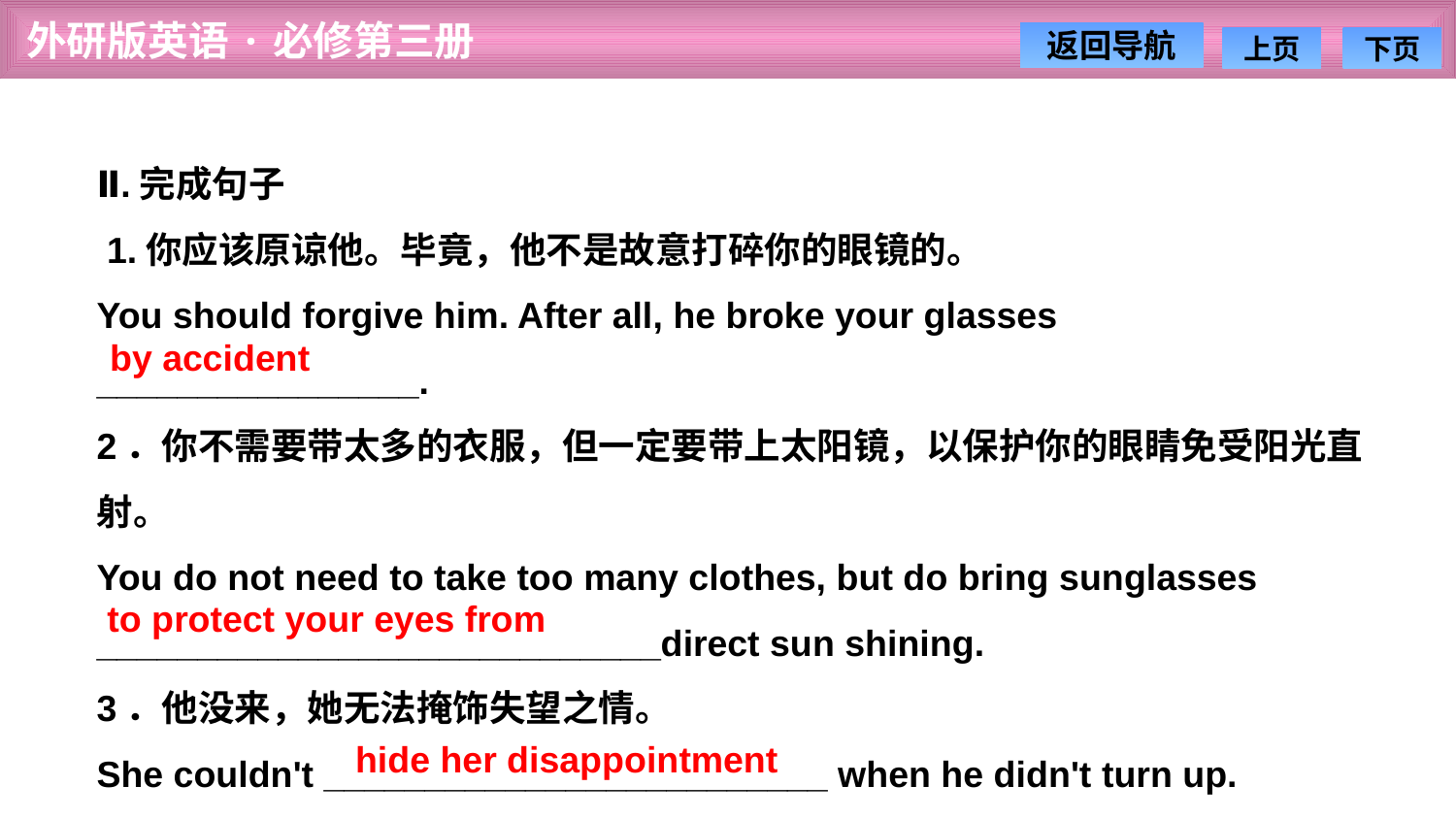

Ⅱ.完成句子
 1.你应该原谅他。毕竟，他不是故意打碎你的眼镜的。
You should forgive him. After all, he broke your glasses ________________.
2．你不需要带太多的衣服，但一定要带上太阳镜，以保护你的眼睛免受阳光直射。
You do not need to take too many clothes, but do bring sunglasses ____________________________direct sun shining.
3．他没来，她无法掩饰失望之情。
She couldn't _________________________ when he didn't turn up.
by accident
to protect your eyes from
hide her disappointment